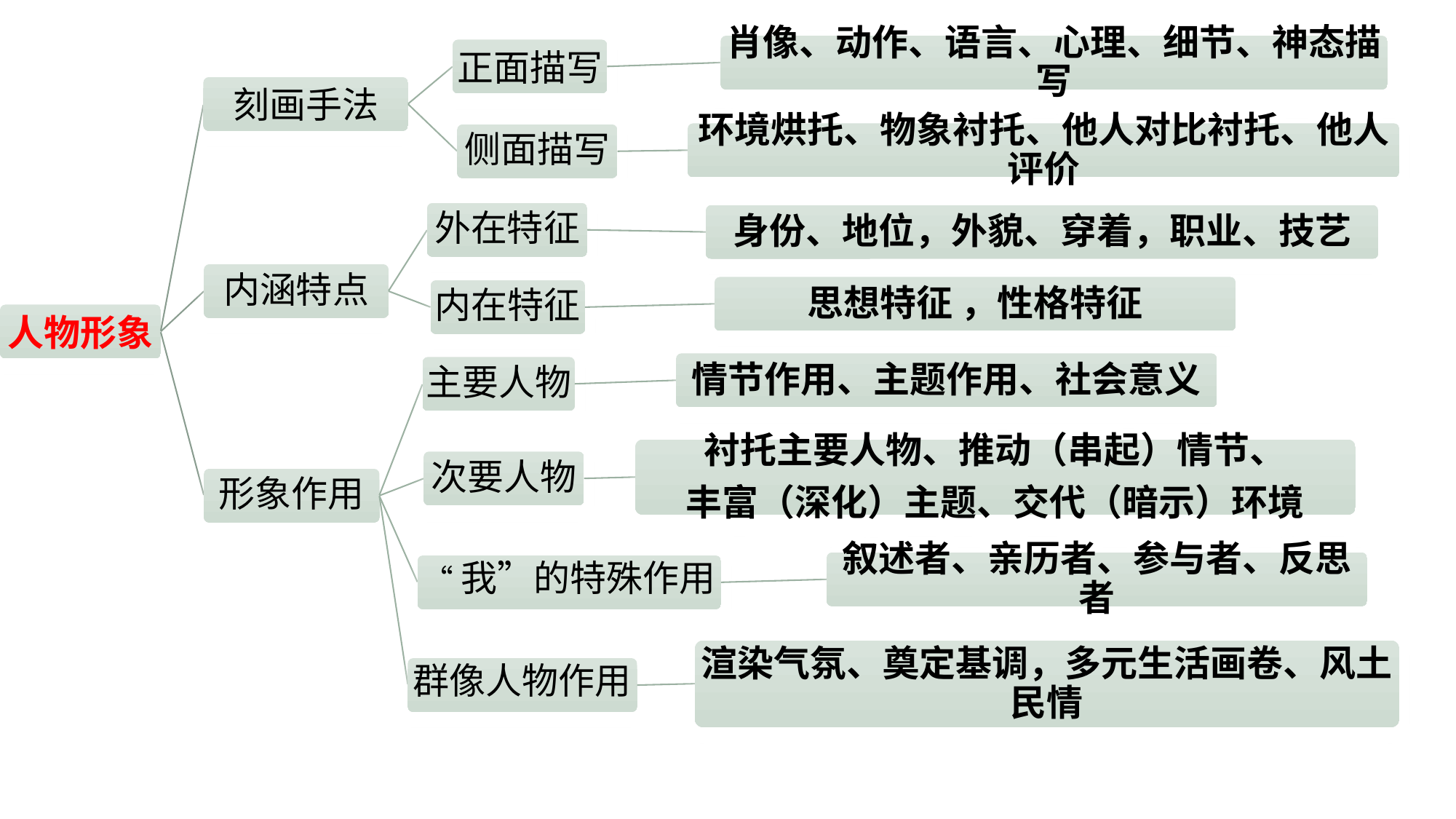

人物形象

刻画手法

正面描写

肖像、动作、语言、心理、细节、神态描写

侧面描写

环境烘托、物象衬托、他人对比衬托、他人评价

内涵特点

外在特征

身份、地位，外貌、穿着，职业、技艺

内在特征

思想特征 ，性格特征

形象作用

主要人物

情节作用、主题作用、社会意义

次要人物

衬托主要人物、推动（串起）情节、
丰富（深化）主题、交代（暗示）环境

“我”的特殊作用

叙述者、亲历者、参与者、反思者

群像人物作用

渲染气氛、奠定基调，多元生活画卷、风土民情